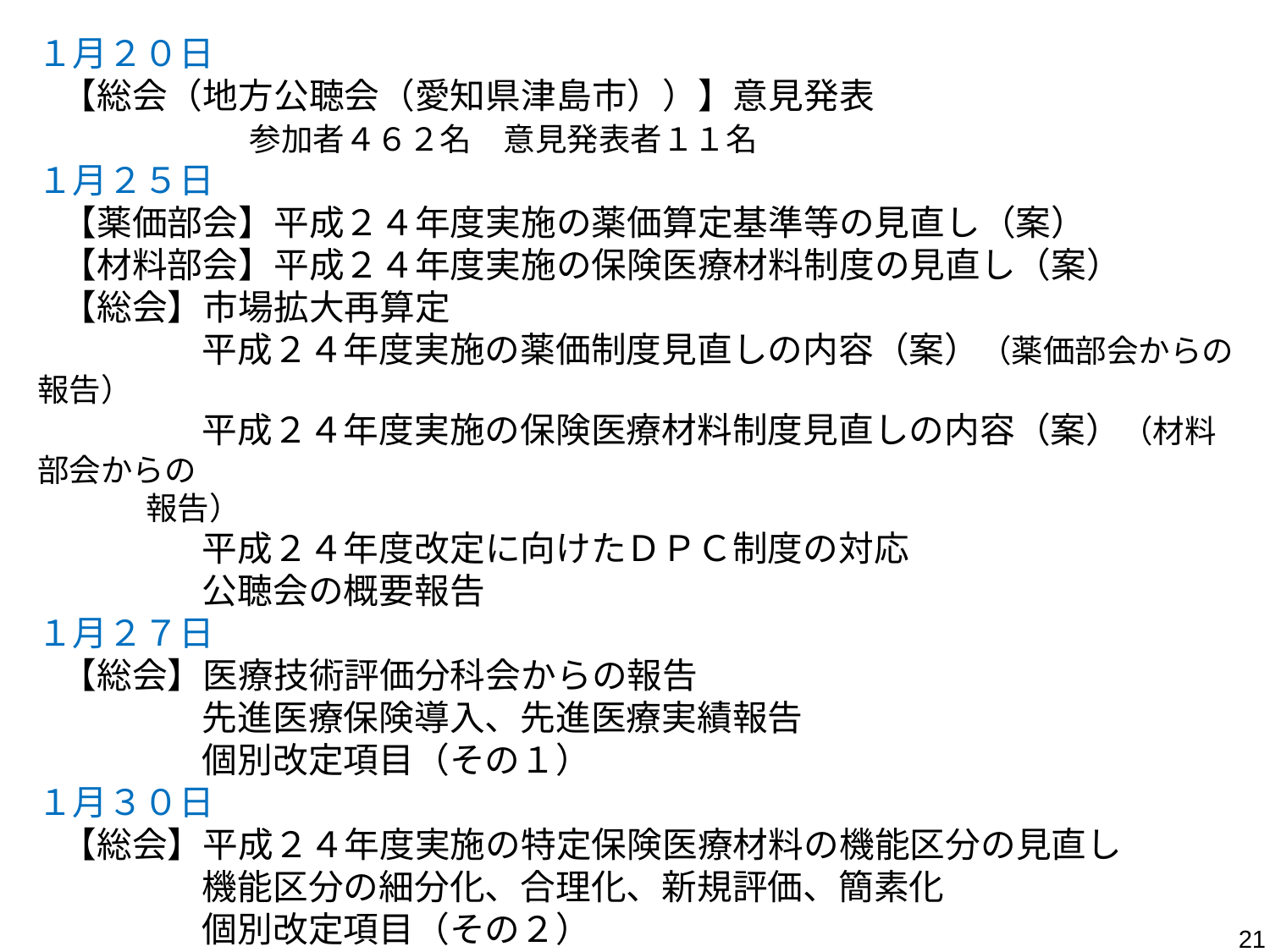

１月２０日
  【総会（地方公聴会（愛知県津島市））】意見発表
　　　　　　参加者４６２名　意見発表者１１名
１月２５日
  【薬価部会】平成２４年度実施の薬価算定基準等の見直し（案）
  【材料部会】平成２４年度実施の保険医療材料制度の見直し（案）
  【総会】市場拡大再算定
　　　　   平成２４年度実施の薬価制度見直しの内容（案）（薬価部会からの報告）
　　　　   平成２４年度実施の保険医療材料制度見直しの内容（案）（材料部会からの
              報告）
　　　　   平成２４年度改定に向けたＤＰＣ制度の対応
　　　　   公聴会の概要報告
１月２７日
  【総会】医療技術評価分科会からの報告
　　　　   先進医療保険導入、先進医療実績報告
　　　　   個別改定項目（その１）
１月３０日
  【総会】平成２４年度実施の特定保険医療材料の機能区分の見直し
　　　　   機能区分の細分化、合理化、新規評価、簡素化
　　　　   個別改定項目（その２）
21